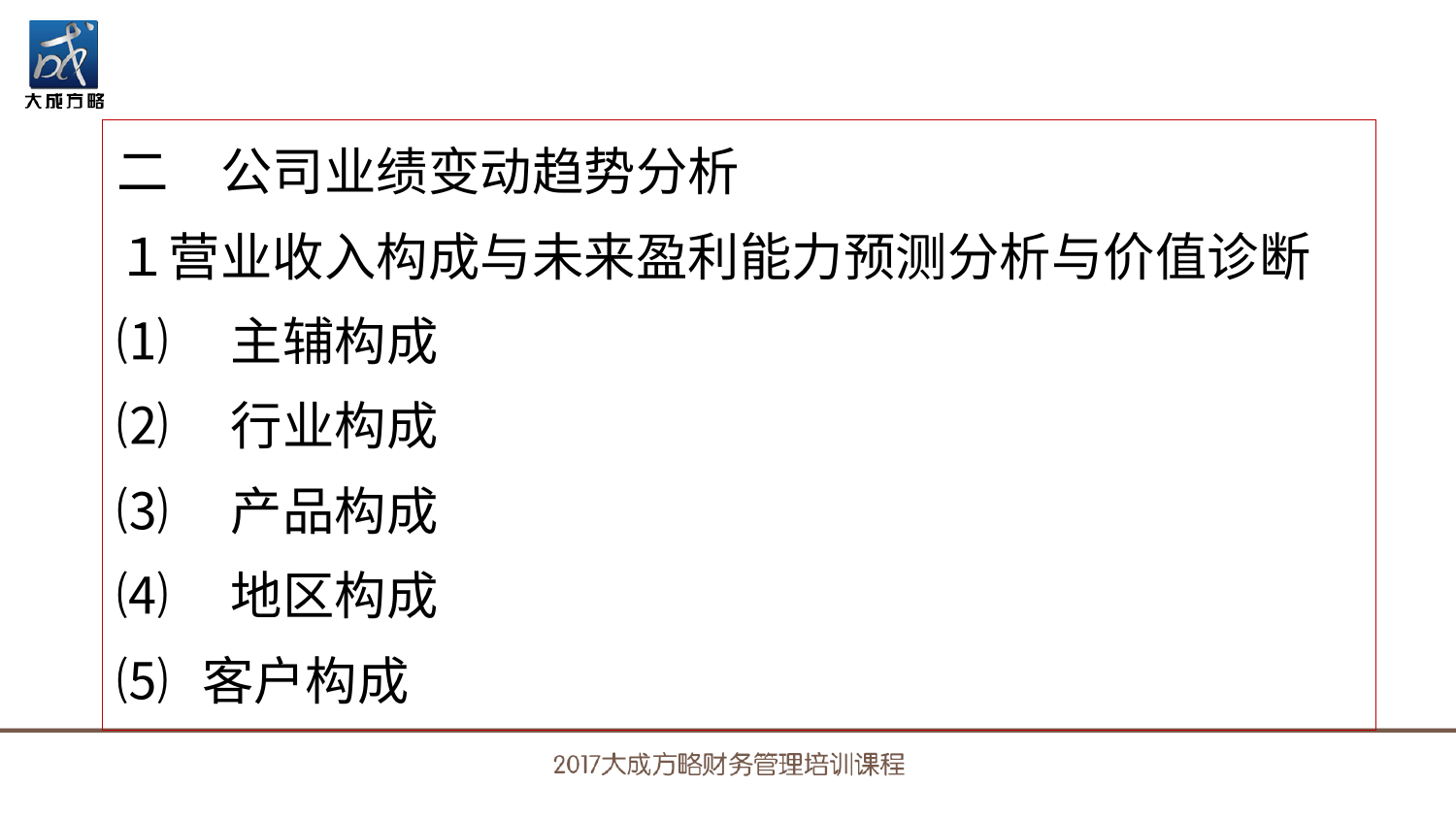

二　公司业绩变动趋势分析
１营业收入构成与未来盈利能力预测分析与价值诊断
⑴　主辅构成
⑵　行业构成
⑶　产品构成
⑷　地区构成
⑸  客户构成